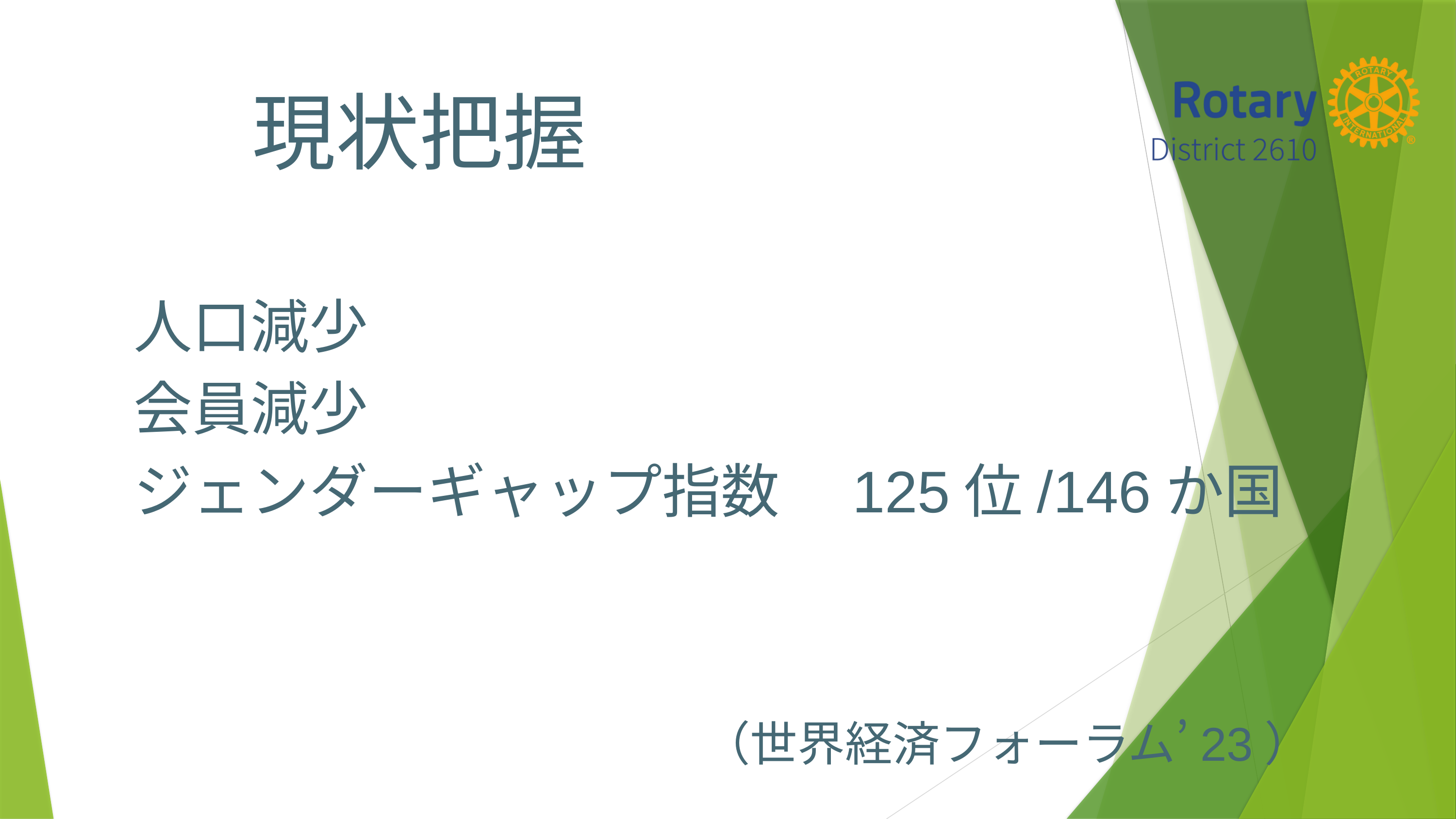

現状把握
人口減少
会員減少
ジェンダーギャップ指数　125位/146か国
　　　　　　　　　　　　（世界経済フォーラム’23）